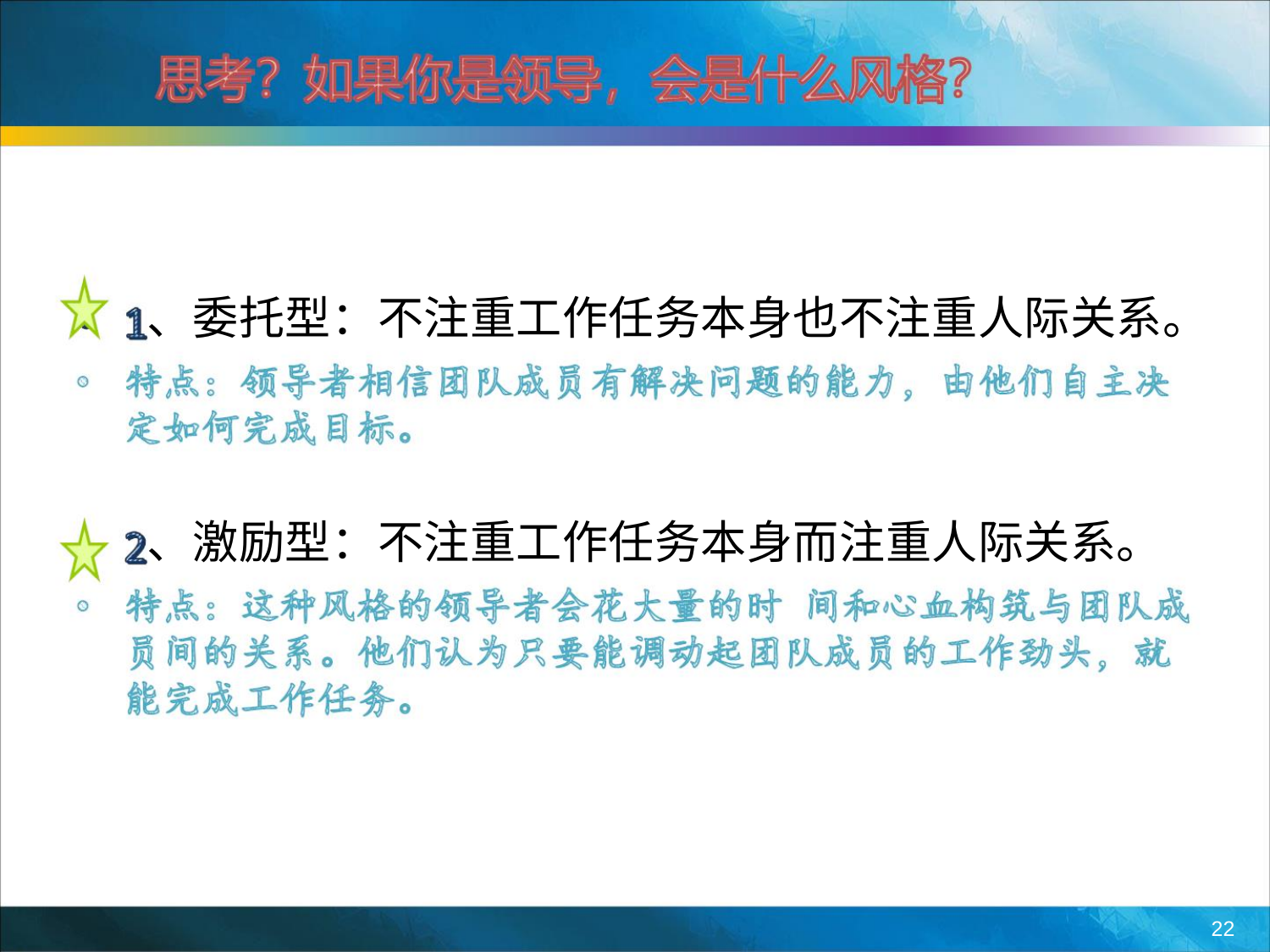

、委托型：不注重工作任务本身也不注重人际关系。
、激励型：不注重工作任务本身而注重人际关系。
22